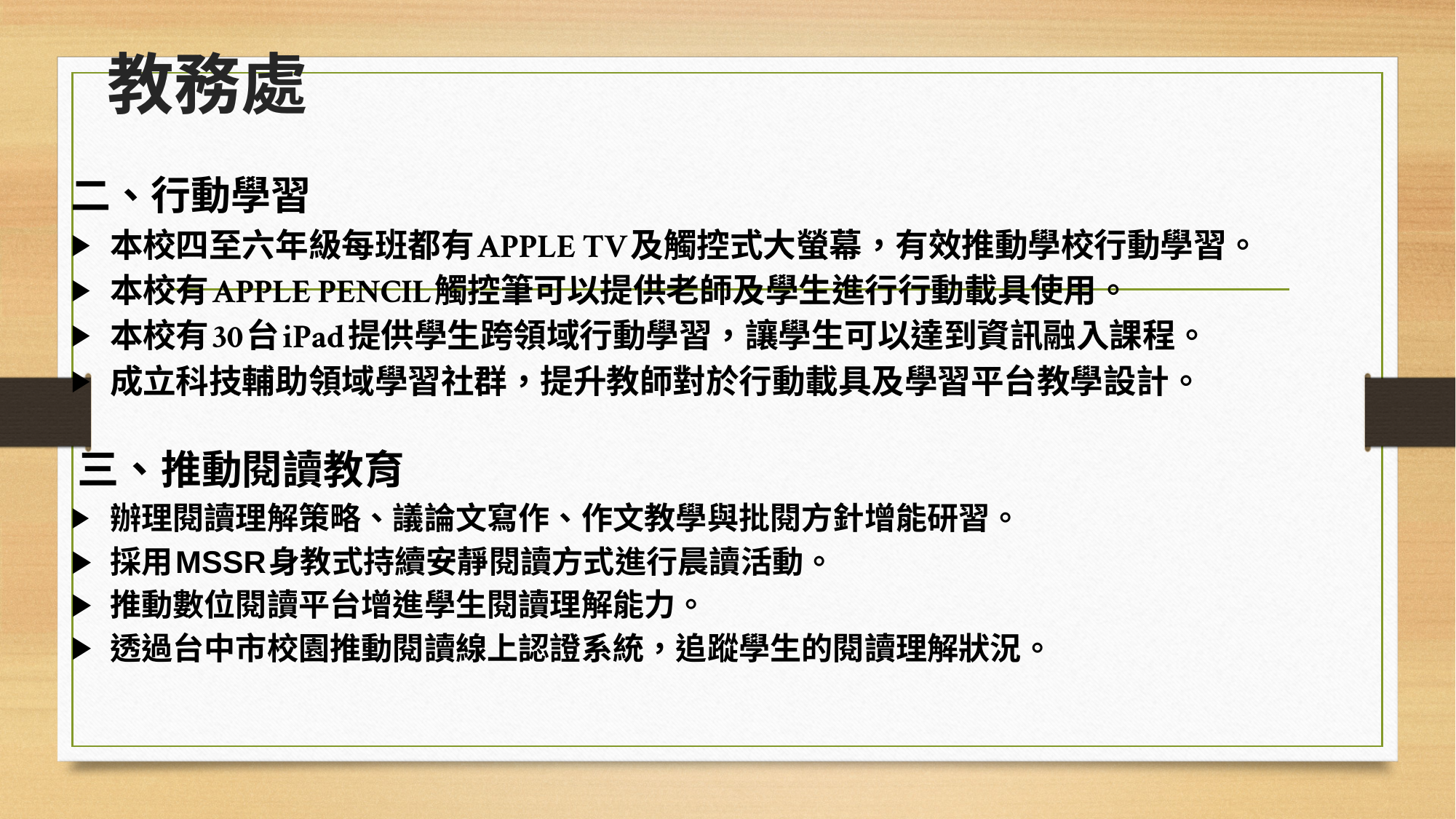

# 教務處

二、行動學習
本校四至六年級每班都有APPLE TV及觸控式大螢幕，有效推動學校行動學習。
本校有APPLE PENCIL觸控筆可以提供老師及學生進行行動載具使用。
本校有30台iPad提供學生跨領域行動學習，讓學生可以達到資訊融入課程。
成立科技輔助領域學習社群，提升教師對於行動載具及學習平台教學設計。

 三、推動閱讀教育
辦理閱讀理解策略、議論文寫作、作文教學與批閱方針增能研習。
採用MSSR身教式持續安靜閱讀方式進行晨讀活動。
推動數位閱讀平台增進學生閱讀理解能力。
透過台中市校園推動閱讀線上認證系統，追蹤學生的閱讀理解狀況。